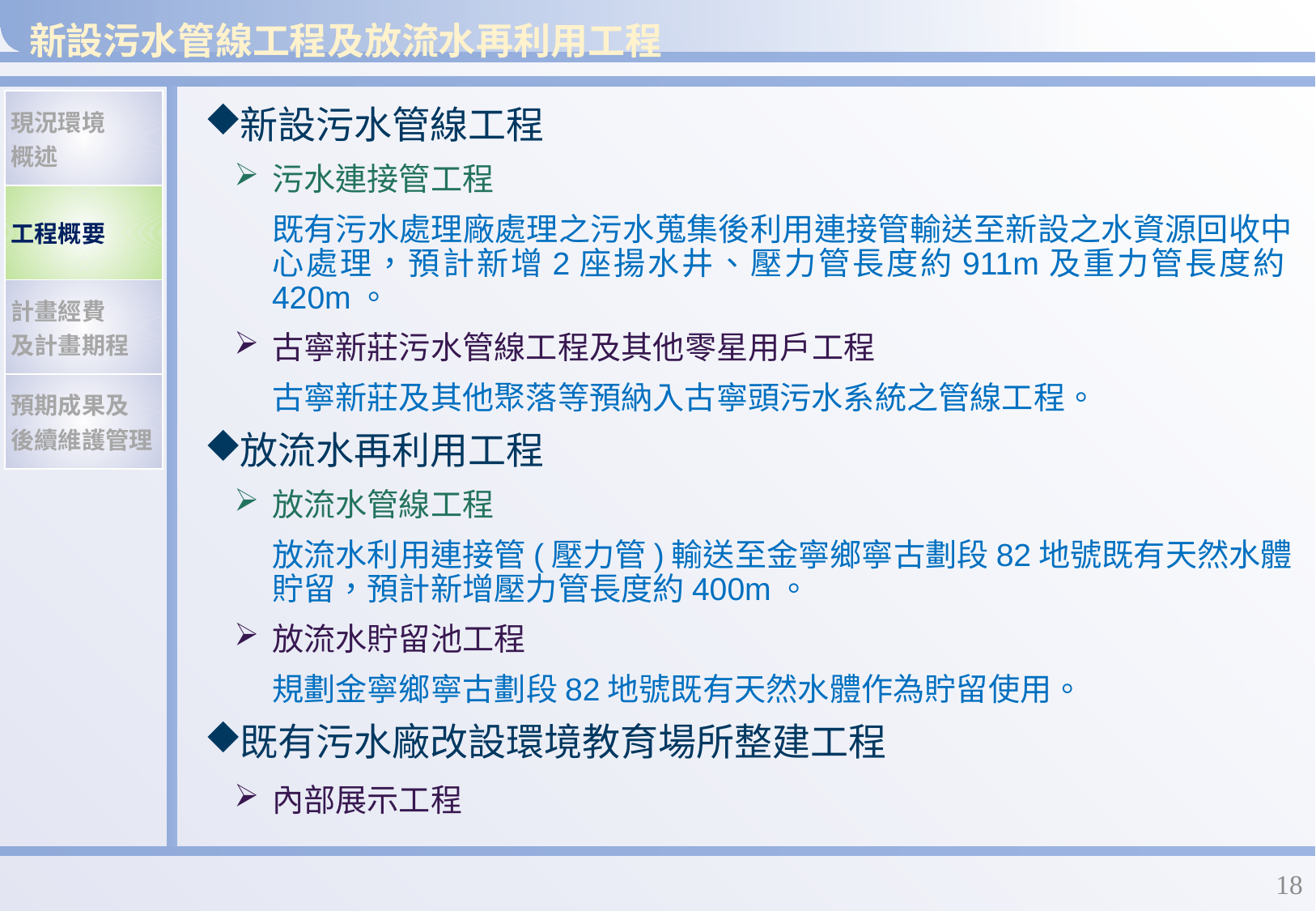

# 新設污水管線工程及放流水再利用工程
| 現況環境 概述 |
| --- |
| 工程概要 |
| 計畫經費 及計畫期程 |
| 預期成果及 後續維護管理 |
新設污水管線工程
污水連接管工程
既有污水處理廠處理之污水蒐集後利用連接管輸送至新設之水資源回收中心處理，預計新增2座揚水井、壓力管長度約911m及重力管長度約420m。
古寧新莊污水管線工程及其他零星用戶工程
古寧新莊及其他聚落等預納入古寧頭污水系統之管線工程。
放流水再利用工程
放流水管線工程
放流水利用連接管(壓力管)輸送至金寧鄉寧古劃段82地號既有天然水體貯留，預計新增壓力管長度約400m。
放流水貯留池工程
規劃金寧鄉寧古劃段82地號既有天然水體作為貯留使用。
既有污水廠改設環境教育場所整建工程
內部展示工程
18